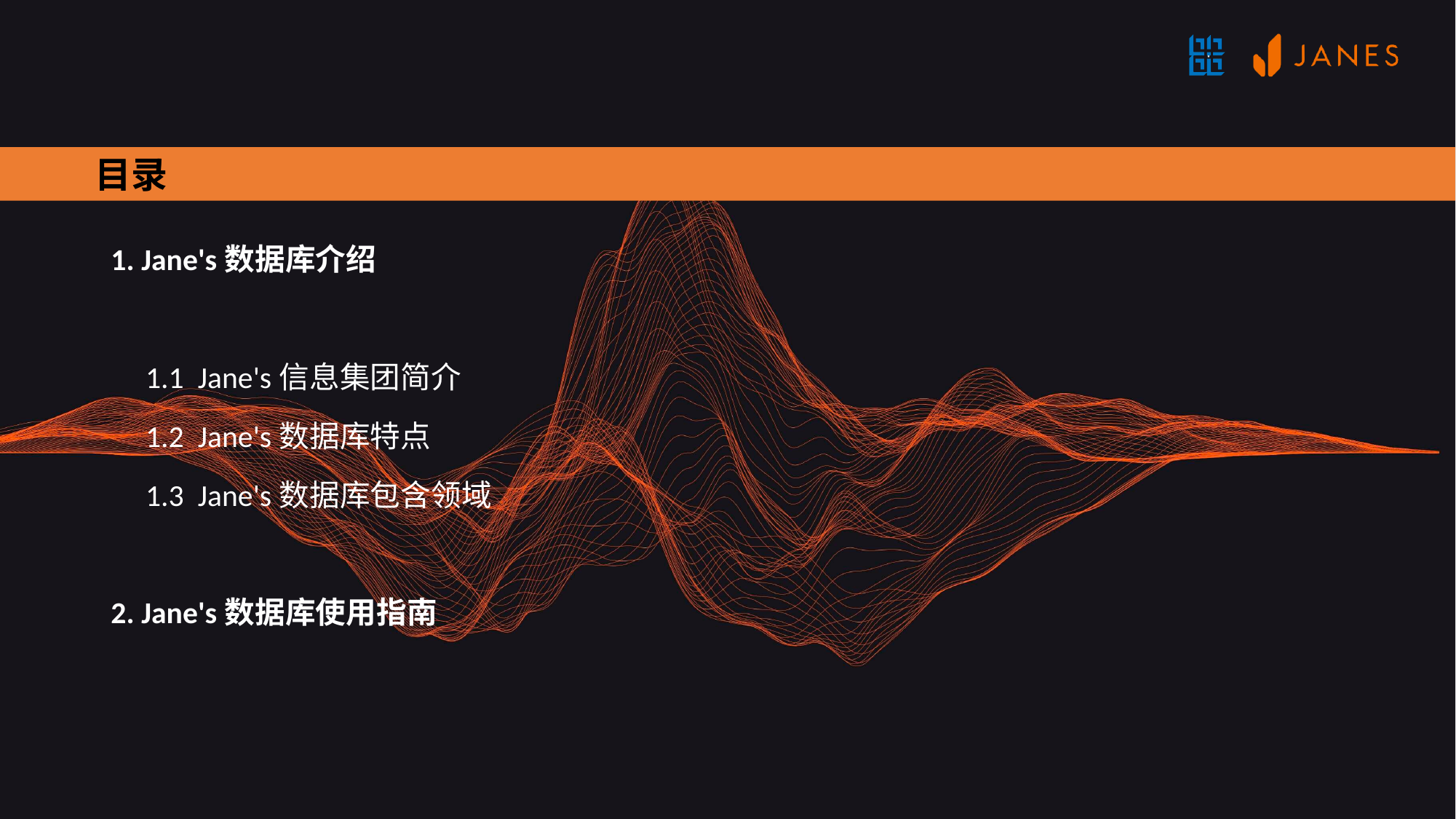

目录
1. Jane's数据库介绍

     1.1  Jane's信息集团简介
     1.2  Jane's数据库特点
     1.3  Jane's数据库包含领域

2. Jane's数据库使用指南